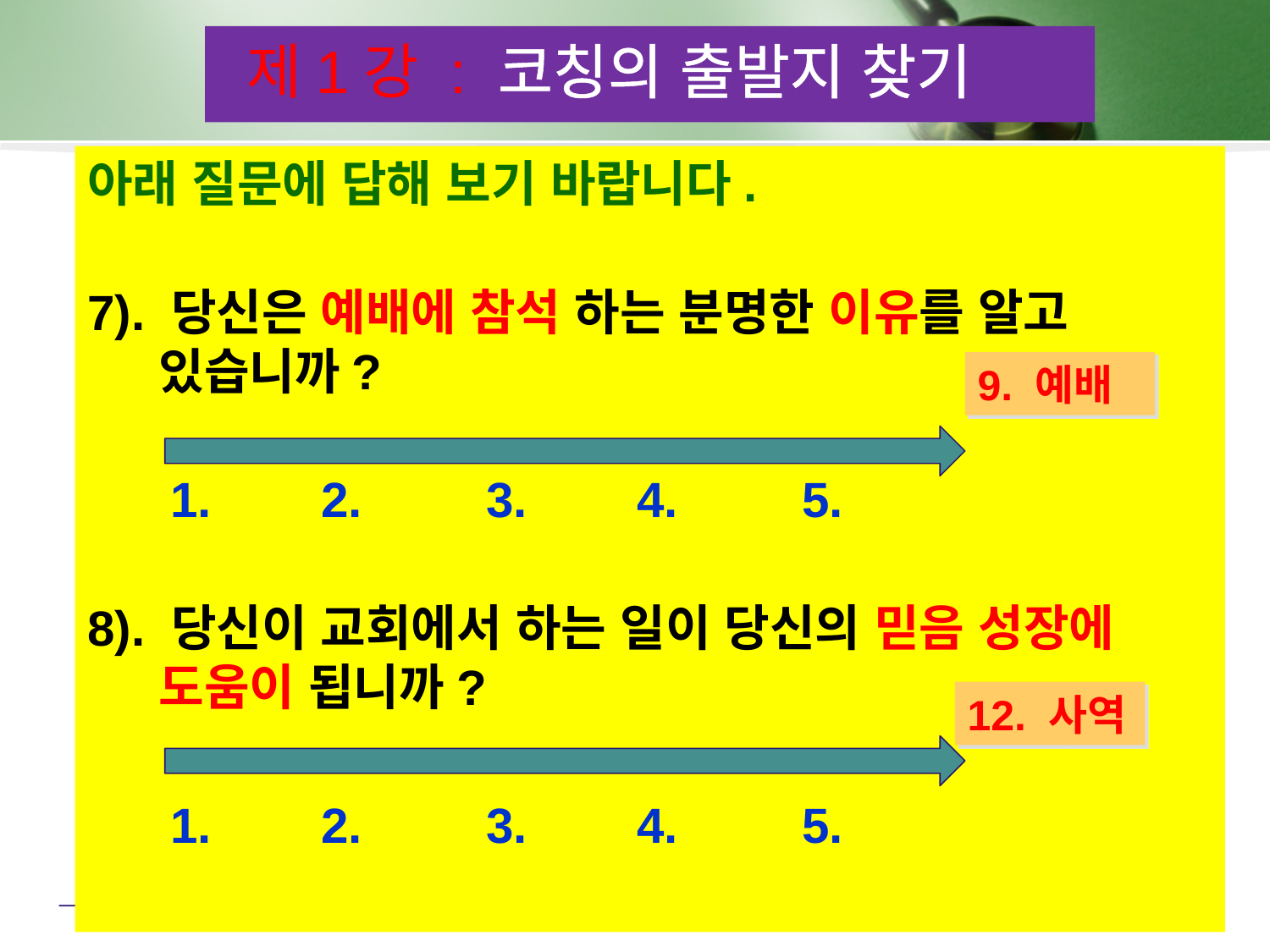

제1강 : 코칭의 출발지 찾기
아래 질문에 답해 보기 바랍니다.

7). 당신은 예배에 참석 하는 분명한 이유를 알고 있습니까?

      1.        2.         3.        4.         5.

8). 당신이 교회에서 하는 일이 당신의 믿음 성장에 도움이 됩니까?

      1.        2.         3.        4.         5.

9. 예배

12. 사역